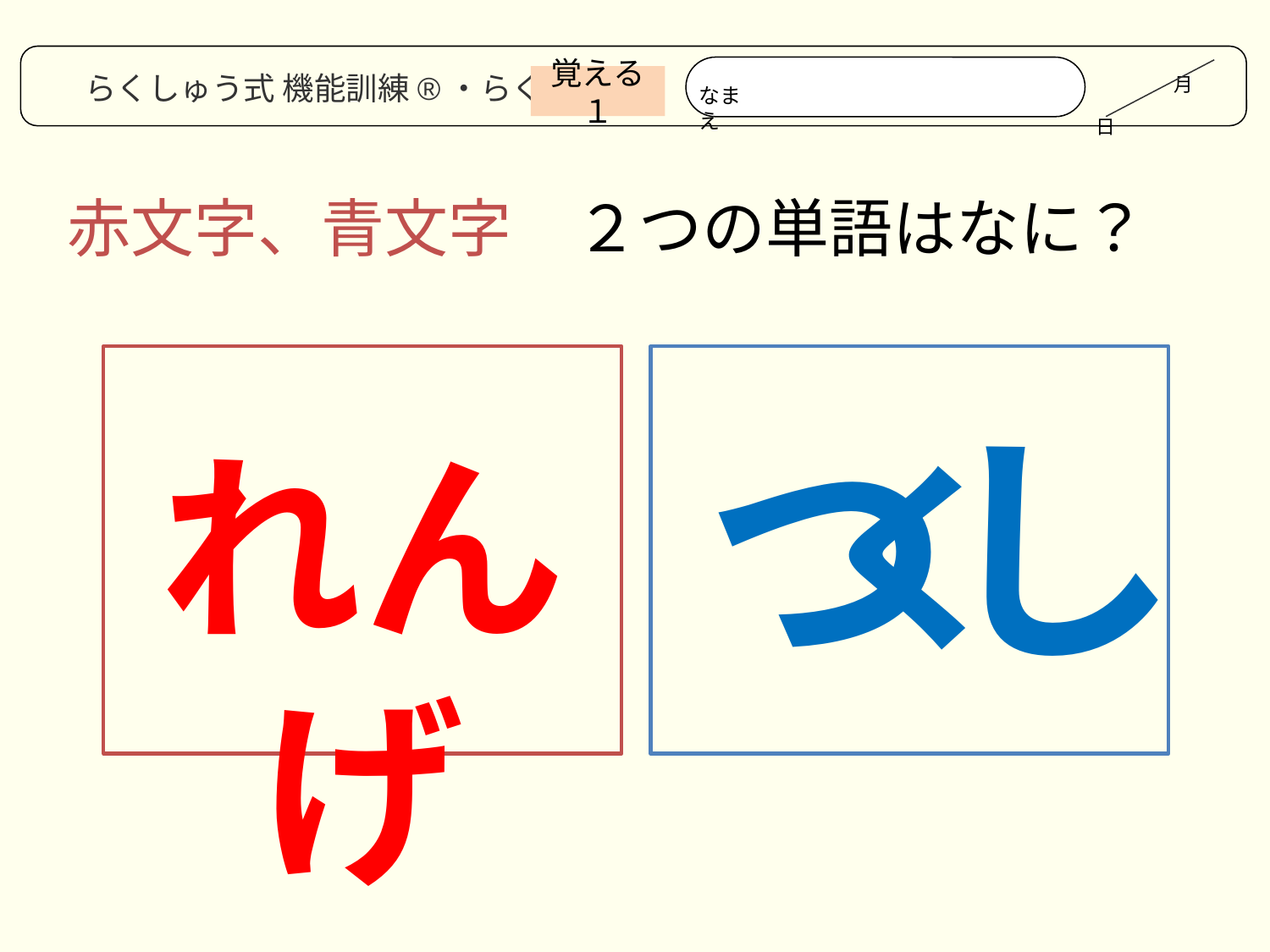

月
　　　　　　　　　　　　　日

なまえ
らくしゅう式 機能訓練®・らくらく
覚える１
赤文字、青文字　２つの単語はなに？

し
つ
く
れんげ